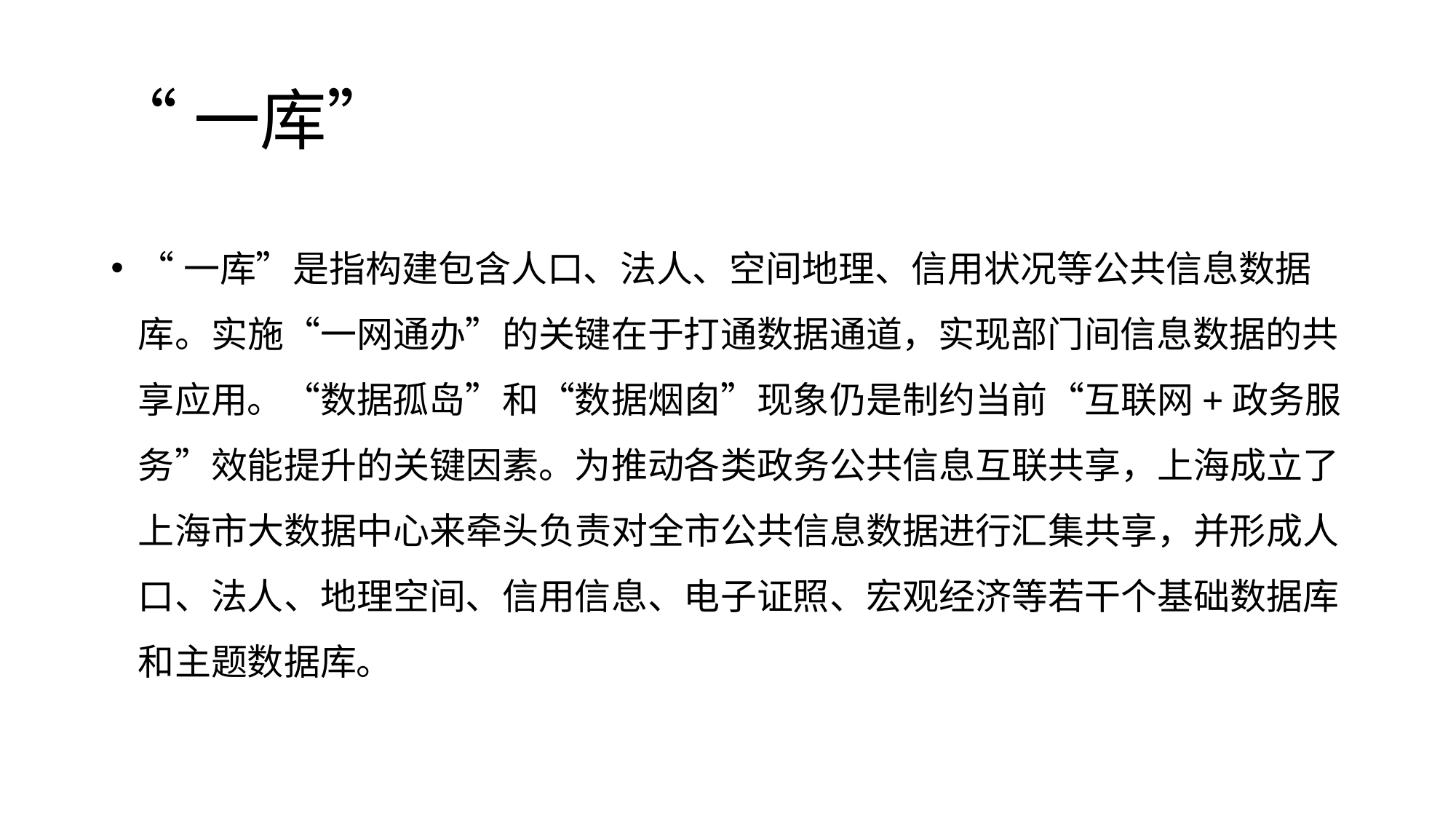

# “一库”
“一库”是指构建包含人口、法人、空间地理、信用状况等公共信息数据库。实施“一网通办”的关键在于打通数据通道，实现部门间信息数据的共享应用。“数据孤岛”和“数据烟囱”现象仍是制约当前“互联网+政务服务”效能提升的关键因素。为推动各类政务公共信息互联共享，上海成立了上海市大数据中心来牵头负责对全市公共信息数据进行汇集共享，并形成人口、法人、地理空间、信用信息、电子证照、宏观经济等若干个基础数据库和主题数据库。